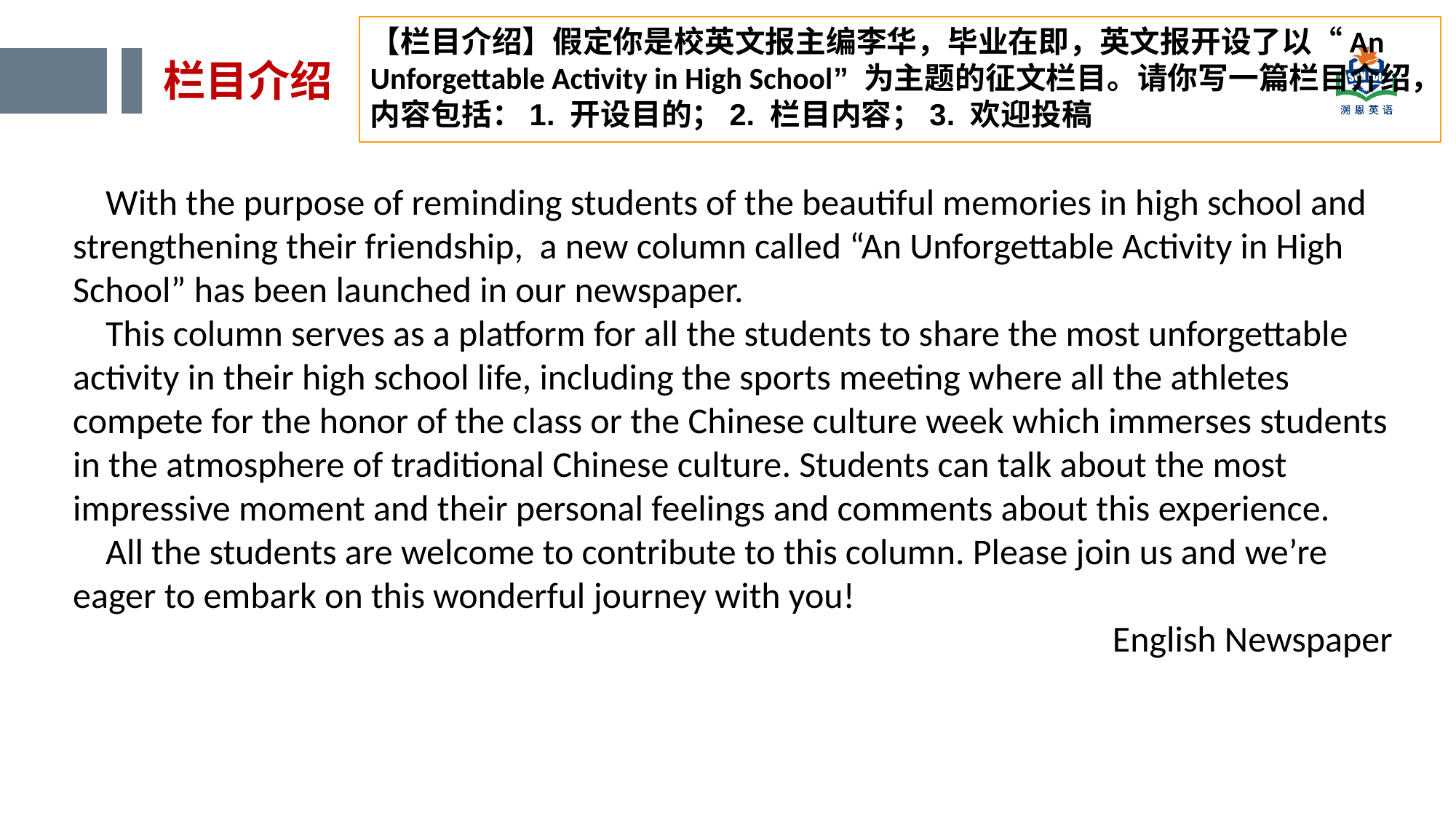

【栏目介绍】假定你是校英文报主编李华，毕业在即，英文报开设了以“An Unforgettable Activity in High School” 为主题的征文栏目。请你写一篇栏目介绍，内容包括：1. 开设目的；2. 栏目内容；3. 欢迎投稿

栏目介绍
    With the purpose of reminding students of the beautiful memories in high school and strengthening their friendship,  a new column called “An Unforgettable Activity in High School” has been launched in our newspaper.
    This column serves as a platform for all the students to share the most unforgettable activity in their high school life, including the sports meeting where all the athletes compete for the honor of the class or the Chinese culture week which immerses students in the atmosphere of traditional Chinese culture. Students can talk about the most impressive moment and their personal feelings and comments about this experience.
    All the students are welcome to contribute to this column. Please join us and we’re eager to embark on this wonderful journey with you!
 English Newspaper
添加标题
17